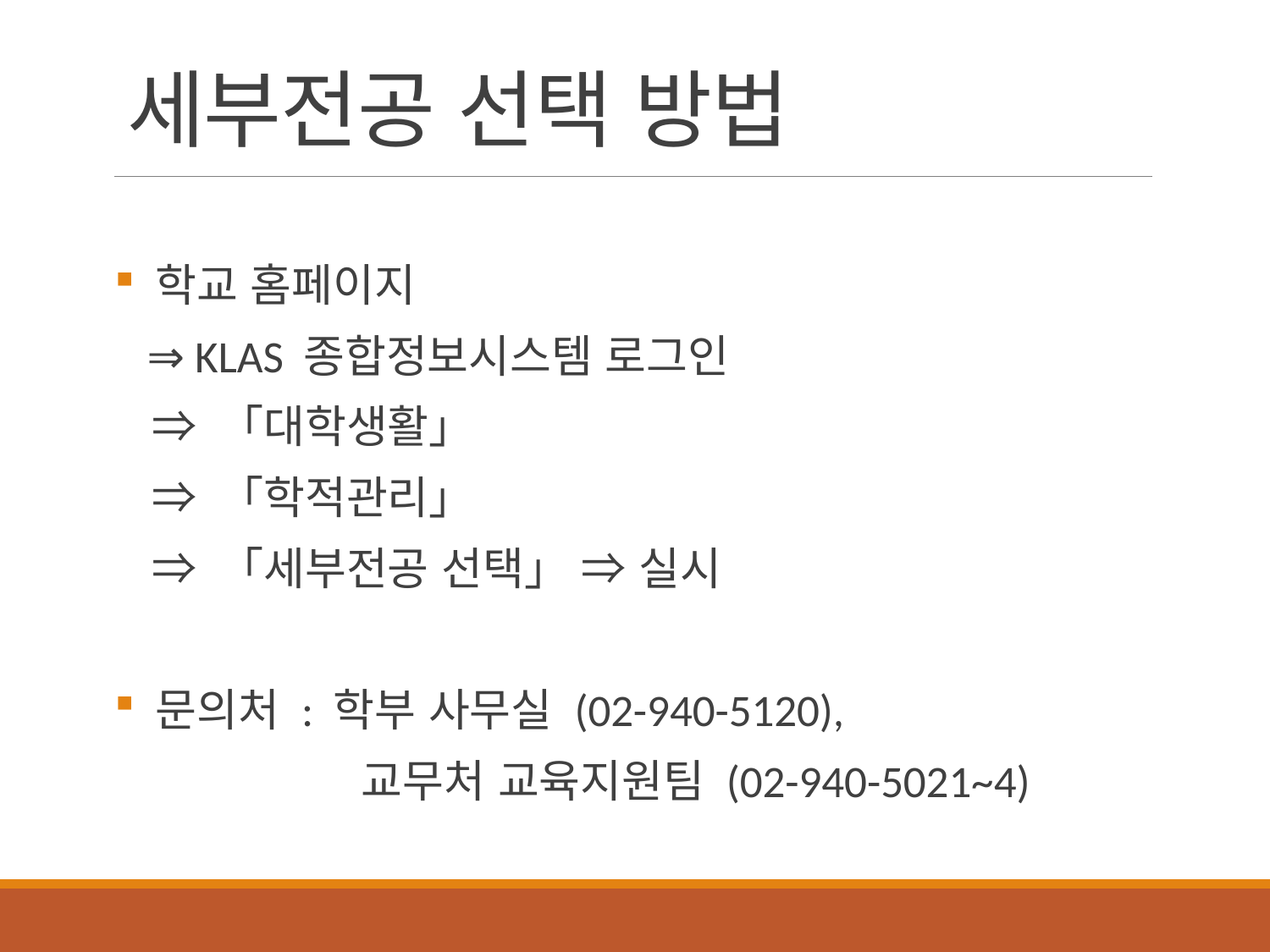

# 세부전공 선택 방법

 학교 홈페이지
  ⇒ KLAS 종합정보시스템 로그인
  ⇒ 「대학생활」
  ⇒ 「학적관리」
  ⇒ 「세부전공 선택」 ⇒ 실시

 문의처 : 학부 사무실 (02-940-5120),
                   교무처 교육지원팀 (02-940-5021~4)